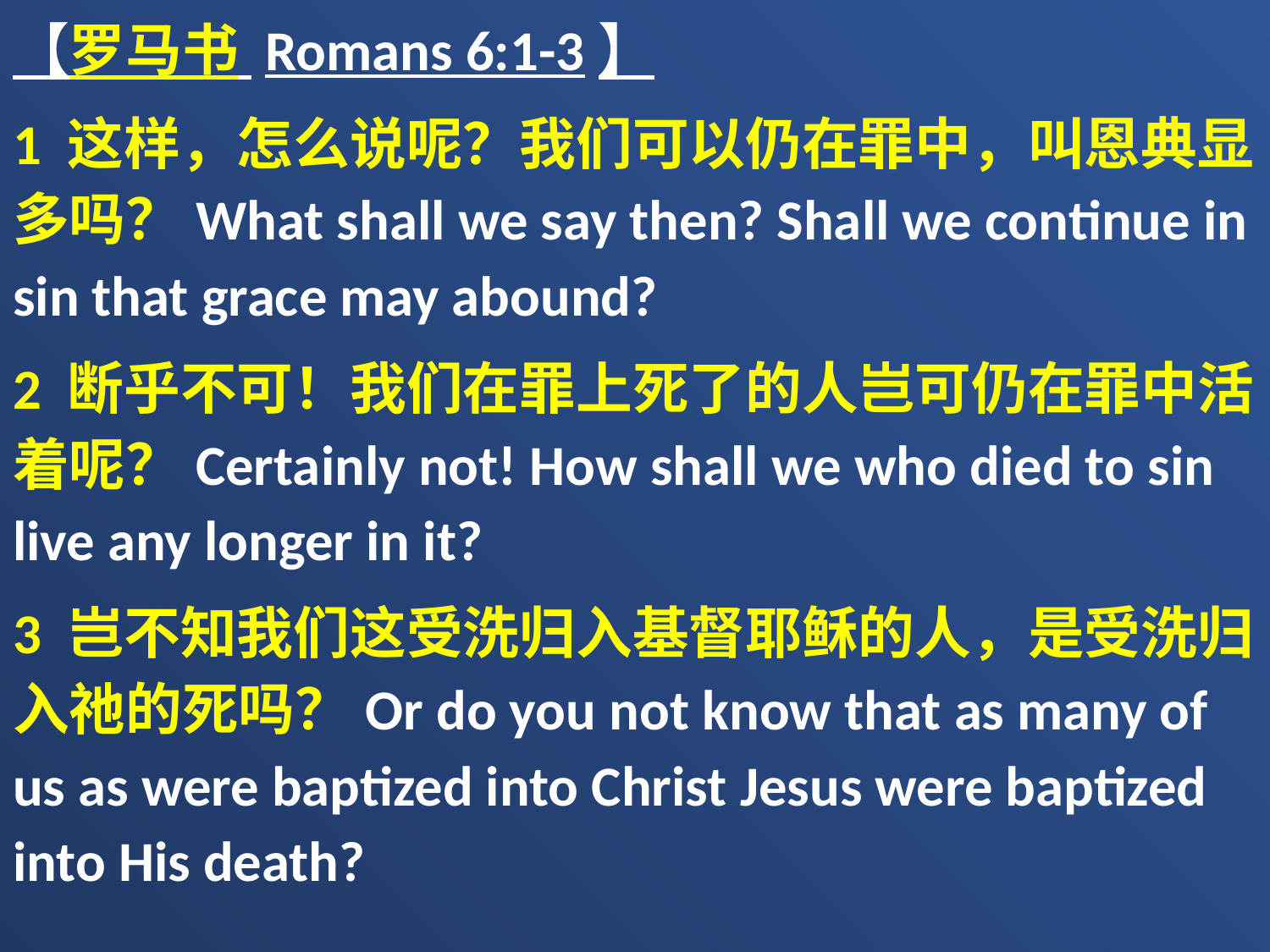

【罗马书 Romans 6:1-3】
1 这样，怎么说呢？我们可以仍在罪中，叫恩典显多吗？What shall we say then? Shall we continue in sin that grace may abound?
2 断乎不可！我们在罪上死了的人岂可仍在罪中活着呢？Certainly not! How shall we who died to sin live any longer in it?
3 岂不知我们这受洗归入基督耶稣的人，是受洗归入祂的死吗？Or do you not know that as many of us as were baptized into Christ Jesus were baptized into His death?